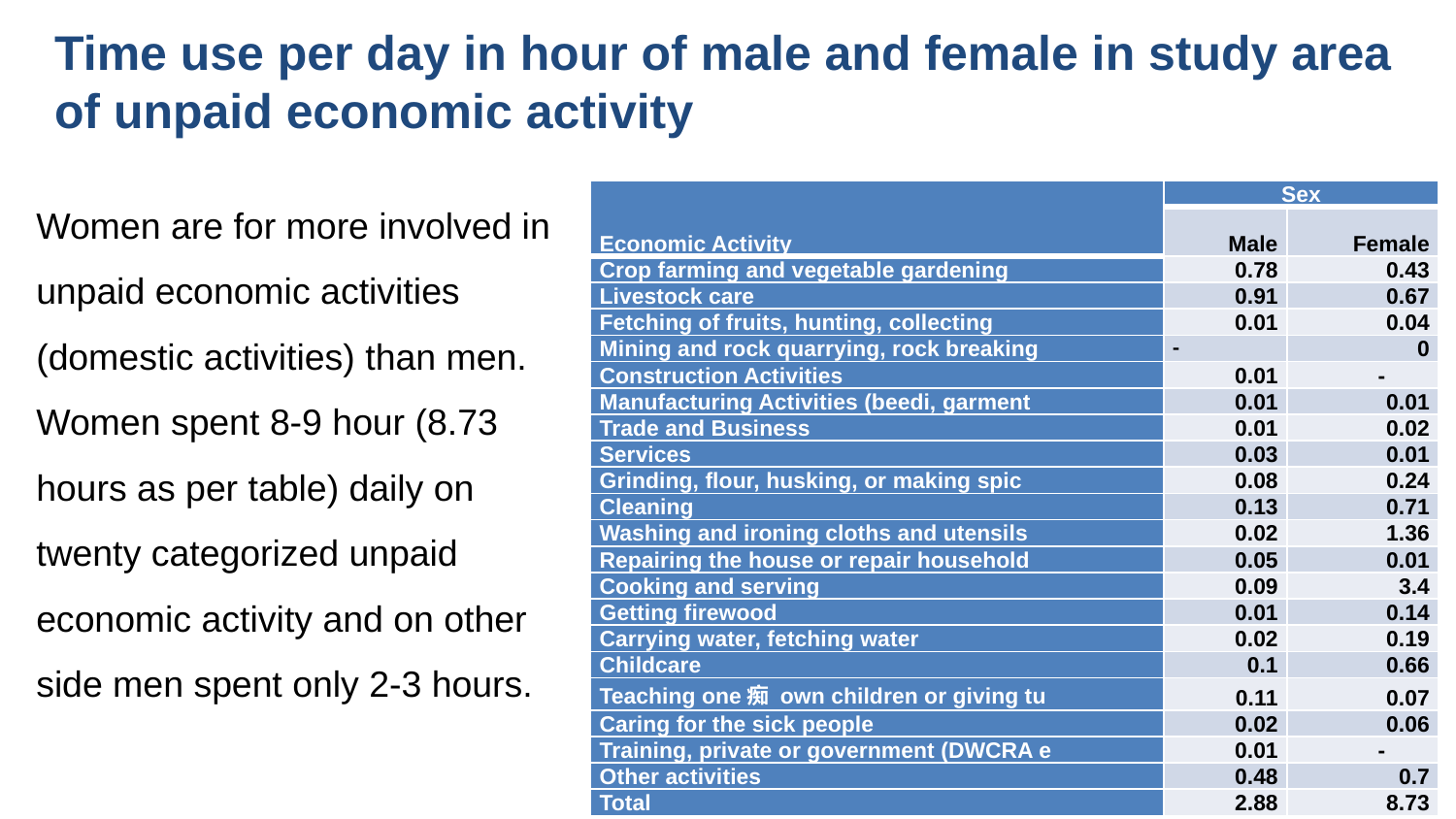

Time use per day in hour of male and female in study area of unpaid economic activity
Women are for more involved in unpaid economic activities (domestic activities) than men.
Women spent 8-9 hour (8.73 hours as per table) daily on twenty categorized unpaid economic activity and on other side men spent only 2-3 hours.
| Economic Activity | Sex |  |
| --- | --- | --- |
|  | Male | Female |
| Crop farming and vegetable gardening | 0.78 | 0.43 |
| Livestock care | 0.91 | 0.67 |
| Fetching of fruits, hunting, collecting | 0.01 | 0.04 |
| Mining and rock quarrying, rock breaking | - | 0 |
| Construction Activities | 0.01 | - |
| Manufacturing Activities (beedi, garment | 0.01 | 0.01 |
| Trade and Business | 0.01 | 0.02 |
| Services | 0.03 | 0.01 |
| Grinding, flour, husking, or making spic | 0.08 | 0.24 |
| Cleaning | 0.13 | 0.71 |
| Washing and ironing cloths and utensils | 0.02 | 1.36 |
| Repairing the house or repair household | 0.05 | 0.01 |
| Cooking and serving | 0.09 | 3.4 |
| Getting firewood | 0.01 | 0.14 |
| Carrying water, fetching water | 0.02 | 0.19 |
| Childcare | 0.1 | 0.66 |
| Teaching one痴 own children or giving tu | 0.11 | 0.07 |
| Caring for the sick people | 0.02 | 0.06 |
| Training, private or government (DWCRA e | 0.01 | - |
| Other activities | 0.48 | 0.7 |
| Total | 2.88 | 8.73 |